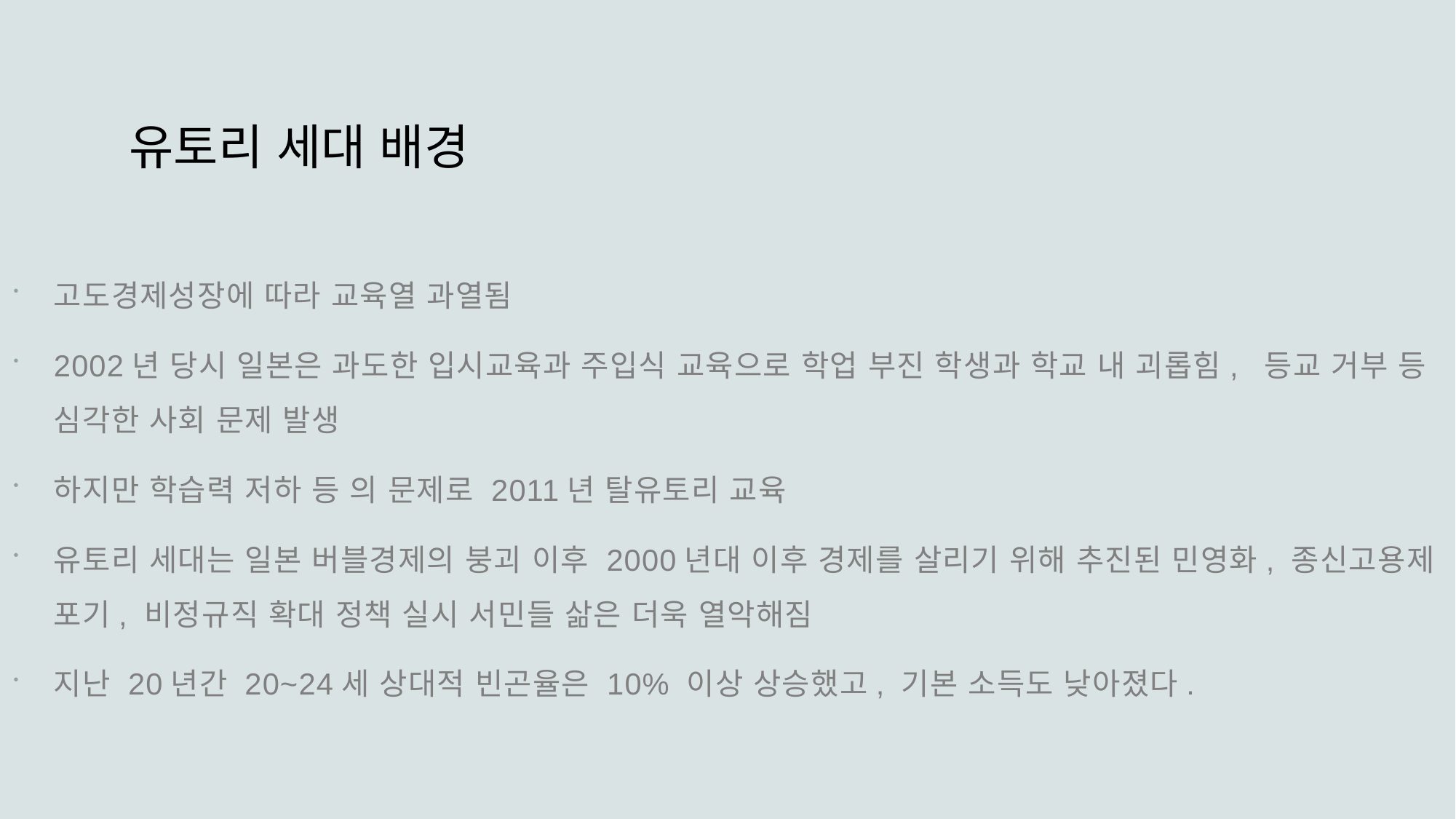

# 유토리 세대 배경

고도경제성장에 따라 교육열 과열됨
2002년 당시 일본은 과도한 입시교육과 주입식 교육으로 학업 부진 학생과 학교 내 괴롭힘,  등교 거부 등 심각한 사회 문제 발생
하지만 학습력 저하 등 의 문제로 2011년 탈유토리 교육
유토리 세대는 일본 버블경제의 붕괴 이후 2000년대 이후 경제를 살리기 위해 추진된 민영화, 종신고용제 포기, 비정규직 확대 정책 실시 서민들 삶은 더욱 열악해짐
지난 20년간 20~24세 상대적 빈곤율은 10% 이상 상승했고, 기본 소득도 낮아졌다.